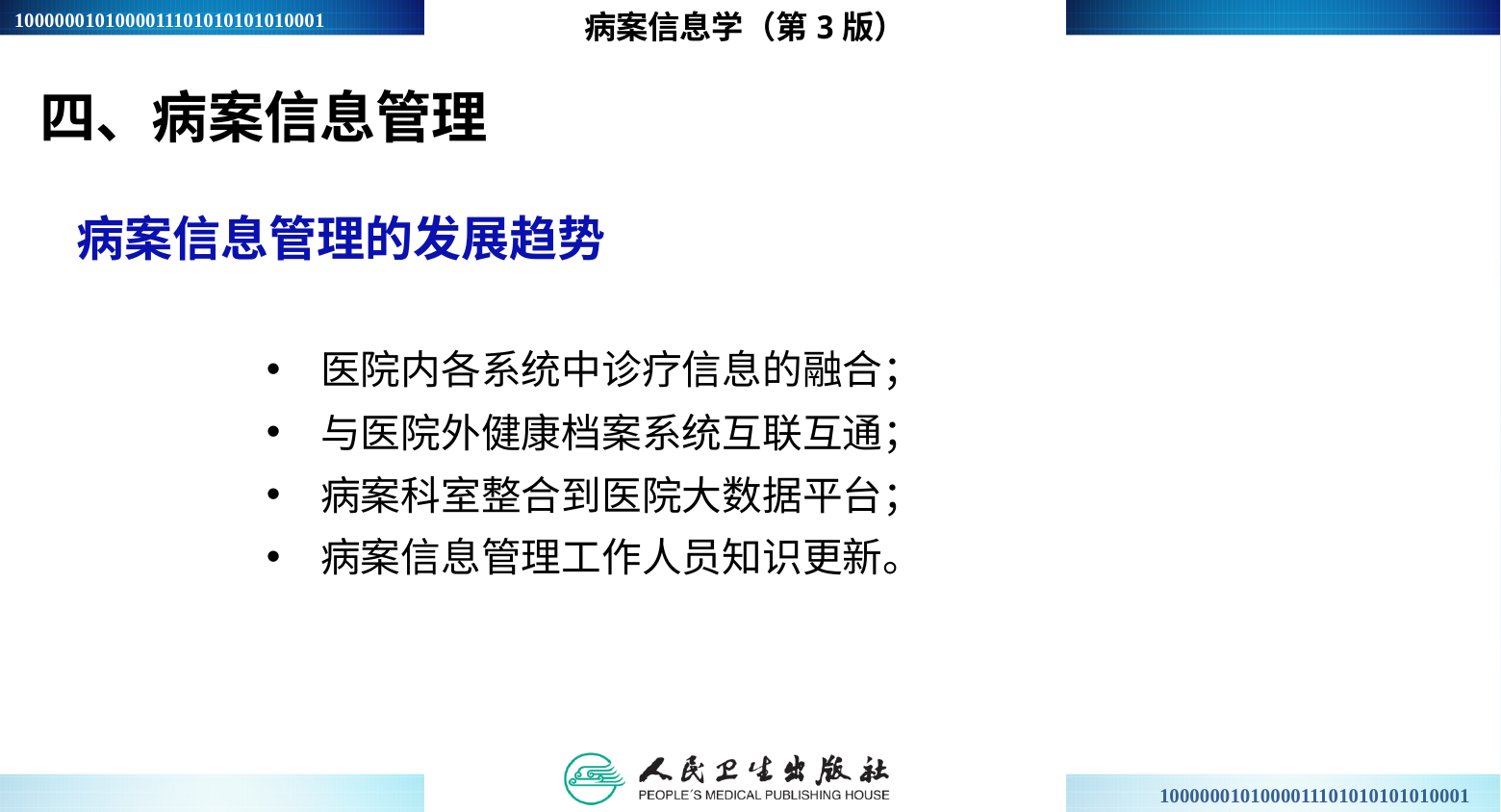

病案信息学（第3版）
四、病案信息管理
病案信息管理的发展趋势
医院内各系统中诊疗信息的融合；
与医院外健康档案系统互联互通；
病案科室整合到医院大数据平台；
病案信息管理工作人员知识更新。